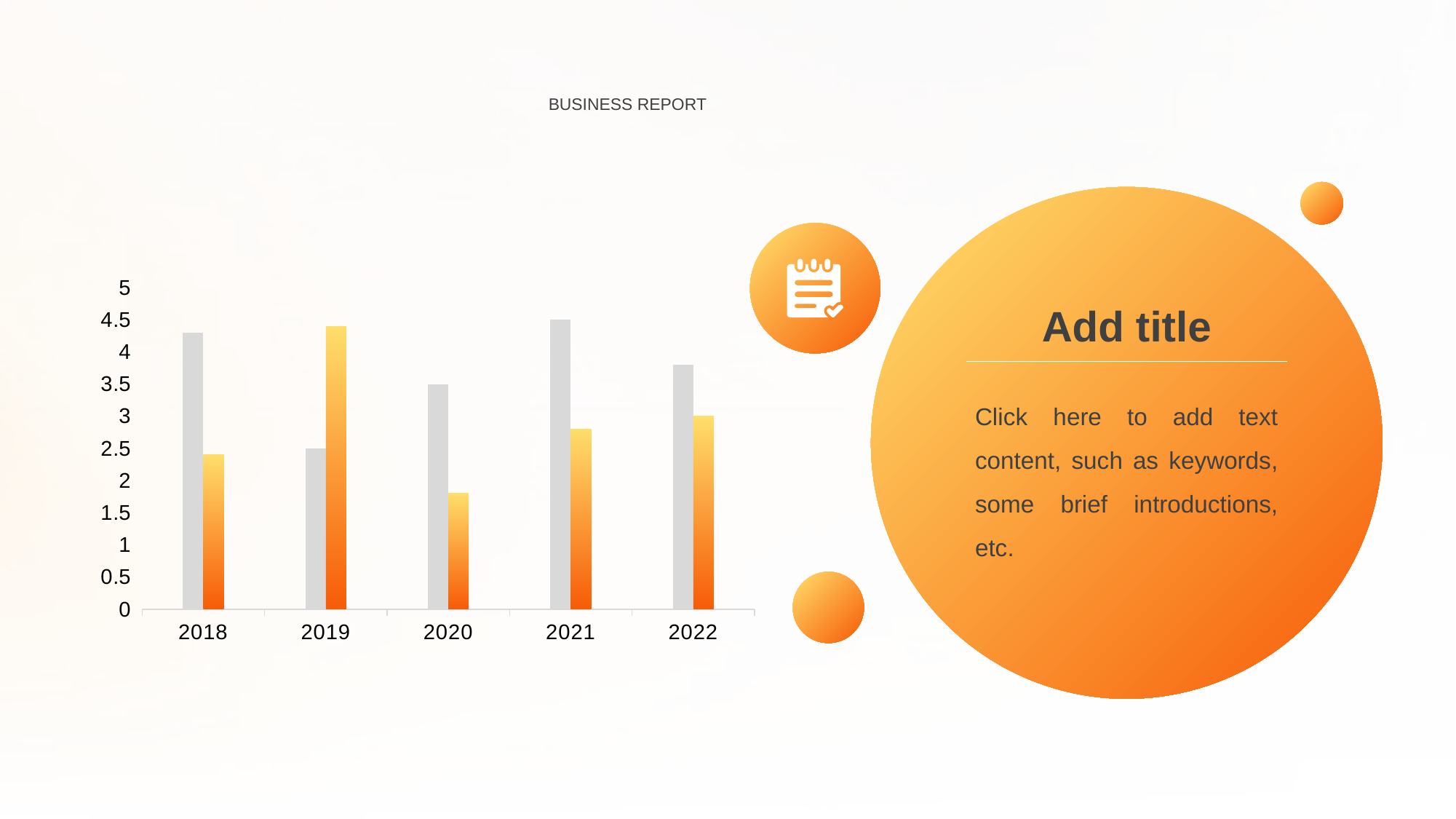

BUSINESS REPORT

### Chart

| Category | 系列 1 | 系列 2 |
|---|---|---|
| 2018 | 4.3 | 2.4 |
| 2019 | 2.5 | 4.4 |
| 2020 | 3.5 | 1.8 |
| 2021 | 4.5 | 2.8 |
| 2022 | 3.8 | 3.0 |

Add title
Click here to add text content, such as keywords, some brief introductions, etc.